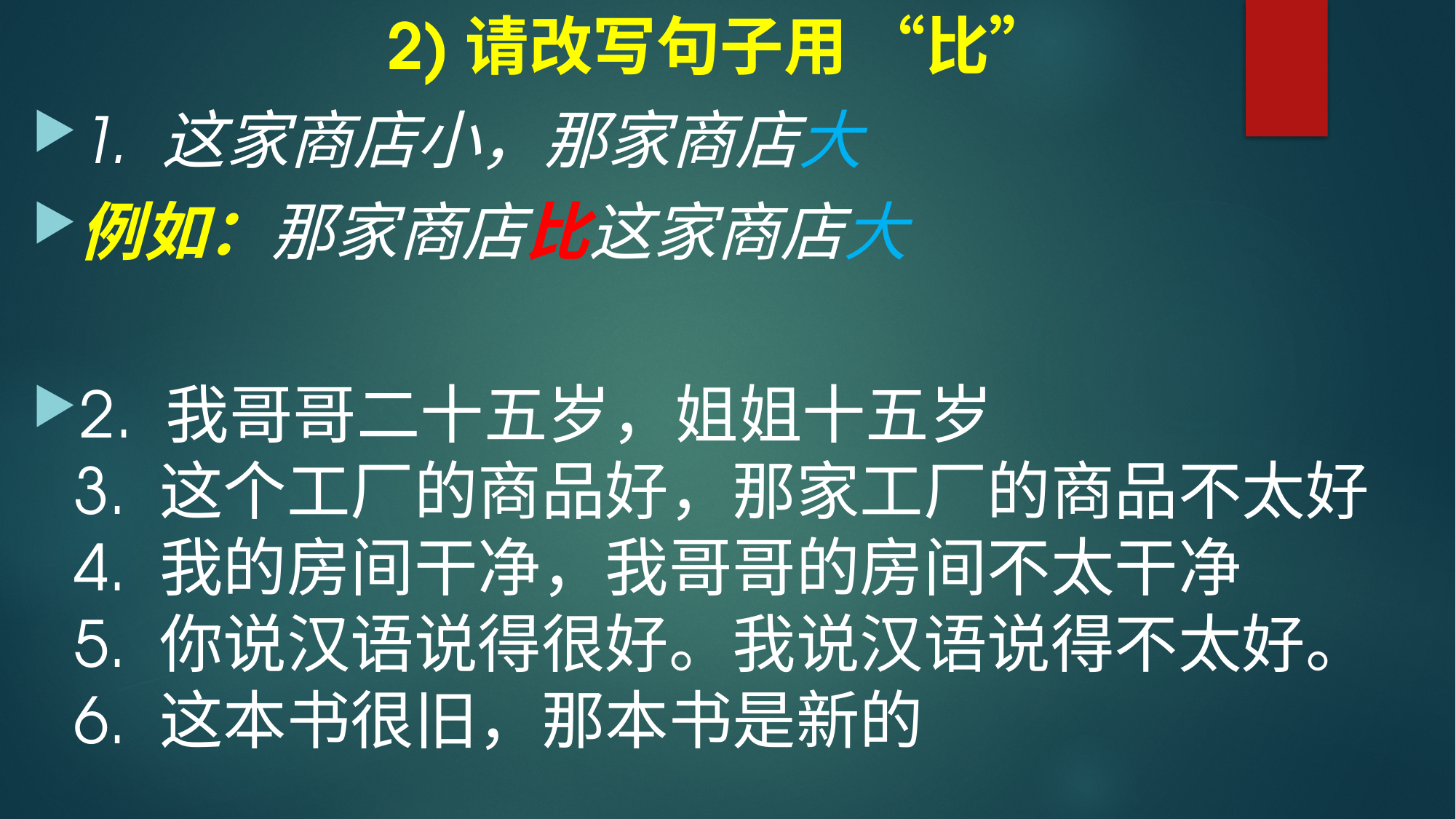

# 2)请改写句子用 “比”
1. 这家商店小，那家商店大
例如：那家商店比这家商店大

2. 我哥哥二十五岁，姐姐十五岁
3. 这个工厂的商品好，那家工厂的商品不太好
4. 我的房间干净，我哥哥的房间不太干净
5. 你说汉语说得很好。我说汉语说得不太好。
6. 这本书很旧，那本书是新的